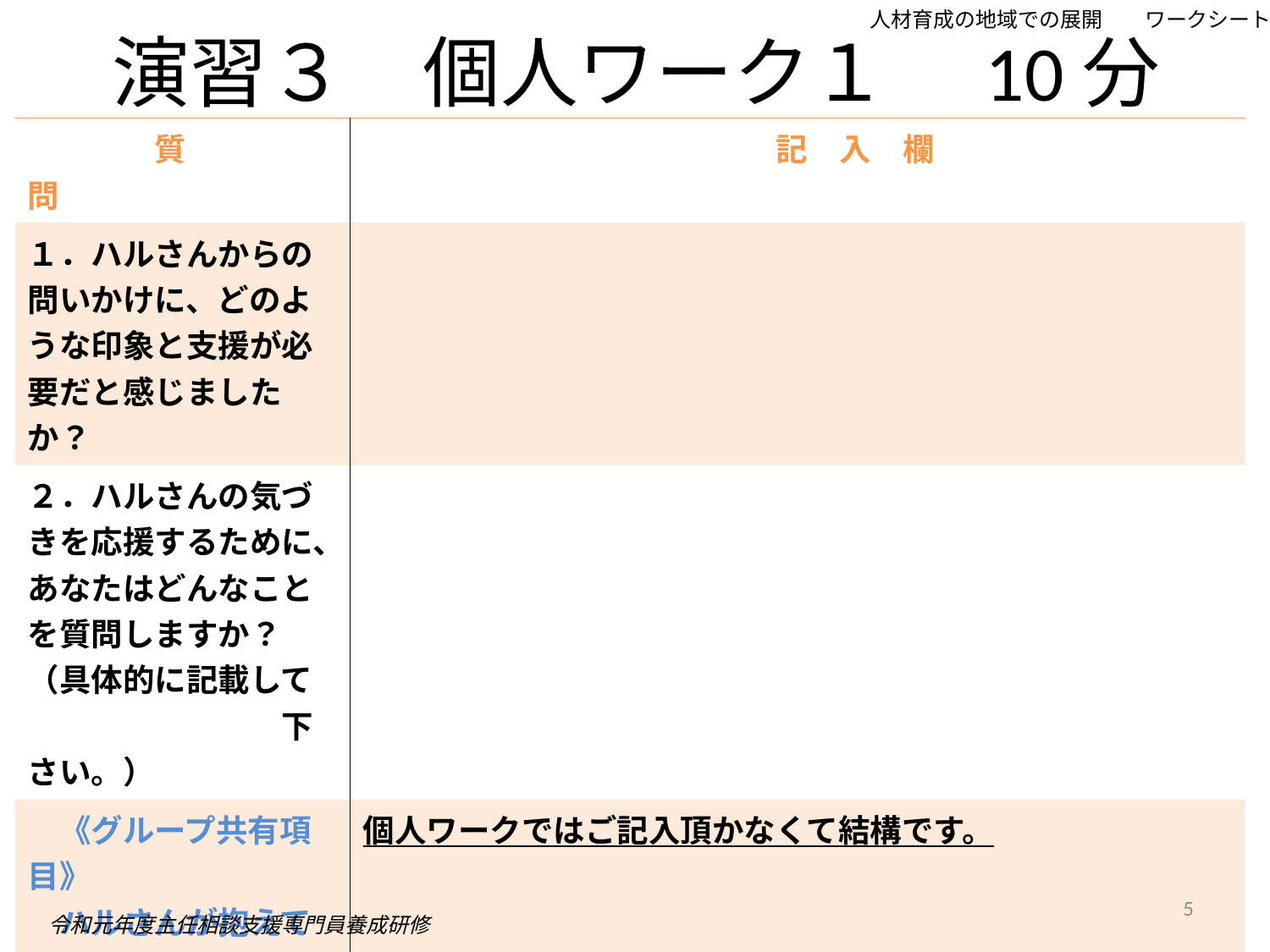

人材育成の地域での展開　　ワークシート
# 演習３　個人ワーク１　10分
| 質　　　　問 | 記　入　欄 |
| --- | --- |
| １．ハルさんからの問いかけに、どのような印象と支援が必要だと感じましたか？ |  |
| ２．ハルさんの気づきを応援するために、あなたはどんなことを質問しますか？ （具体的に記載して 　　　　　　　　下さい。） |  |
| 《グループ共有項目》 　ハルさんが抱えている課題を、地域で応援するために、想像したことを共有しましょう。 | 個人ワークではご記入頂かなくて結構です。 |
5
　令和元年度主任相談支援専門員養成研修